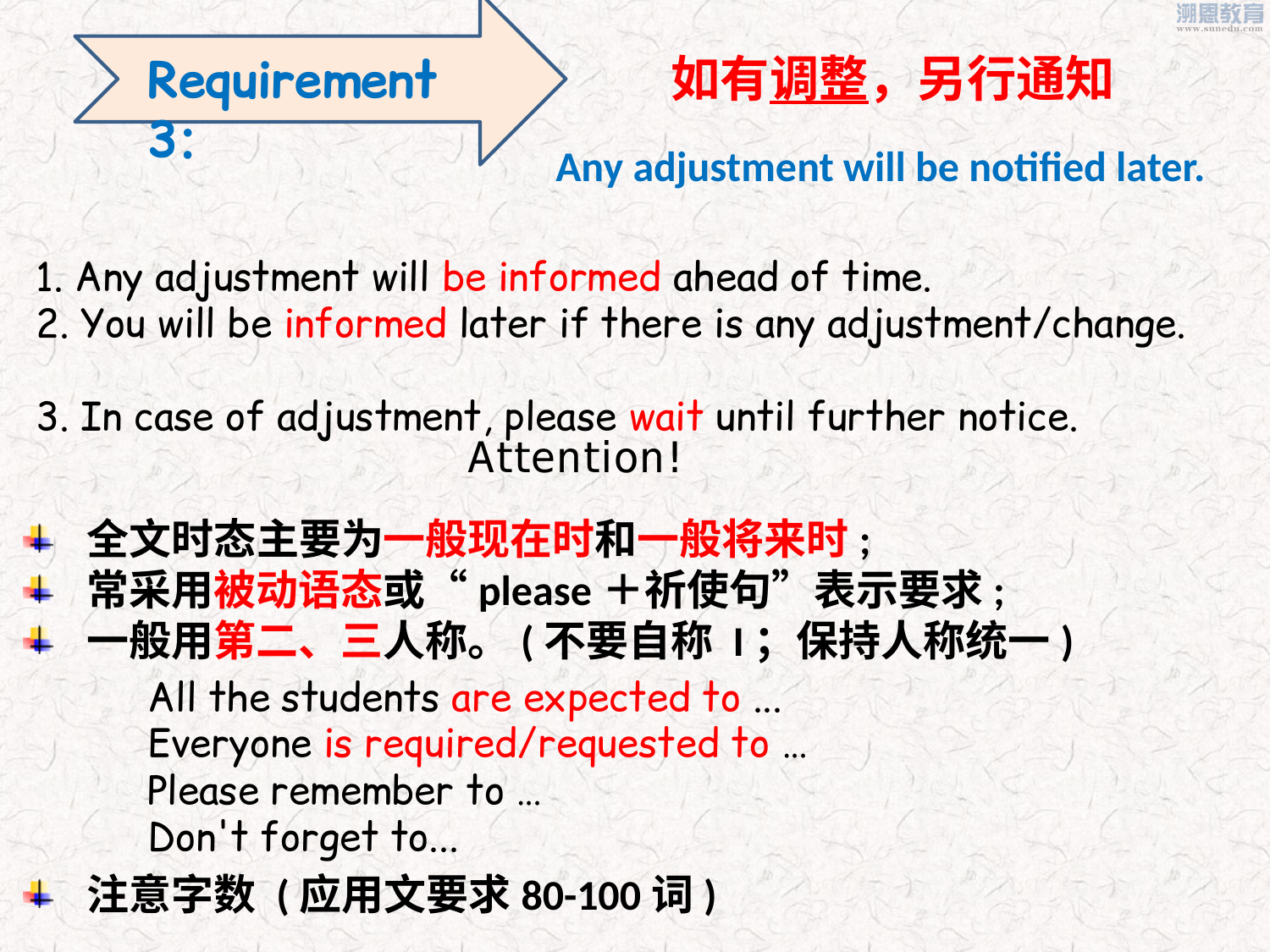

如有调整，另行通知
Requirement 3:
Any adjustment will be notified later.
1. Any adjustment will be informed ahead of time.
2. You will be informed later if there is any adjustment/change.
3. In case of adjustment, please wait until further notice.
Attention!
全文时态主要为一般现在时和一般将来时;
常采用被动语态或“please＋祈使句”表示要求;
一般用第二、三人称。(不要自称 I；保持人称统一)

注意字数 (应用文要求80-100词)
All the students are expected to ...
Everyone is required/requested to …
Please remember to …
Don't forget to...